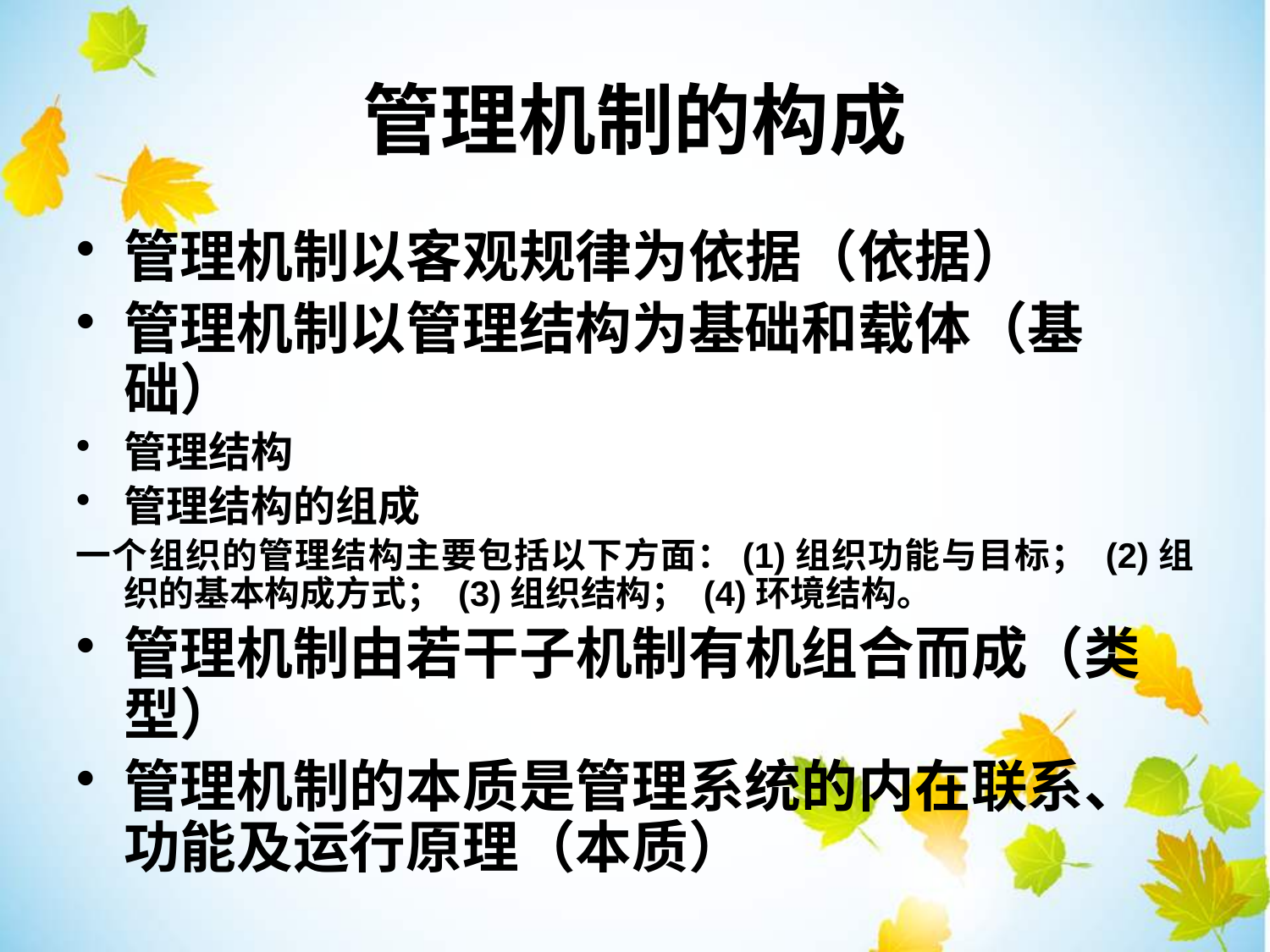

管理机制的构成
管理机制以客观规律为依据（依据）
管理机制以管理结构为基础和载体（基础）
管理结构
管理结构的组成
一个组织的管理结构主要包括以下方面：(1)组织功能与目标； (2)组织的基本构成方式； (3)组织结构； (4)环境结构。
管理机制由若干子机制有机组合而成（类型）
管理机制的本质是管理系统的内在联系、功能及运行原理（本质）